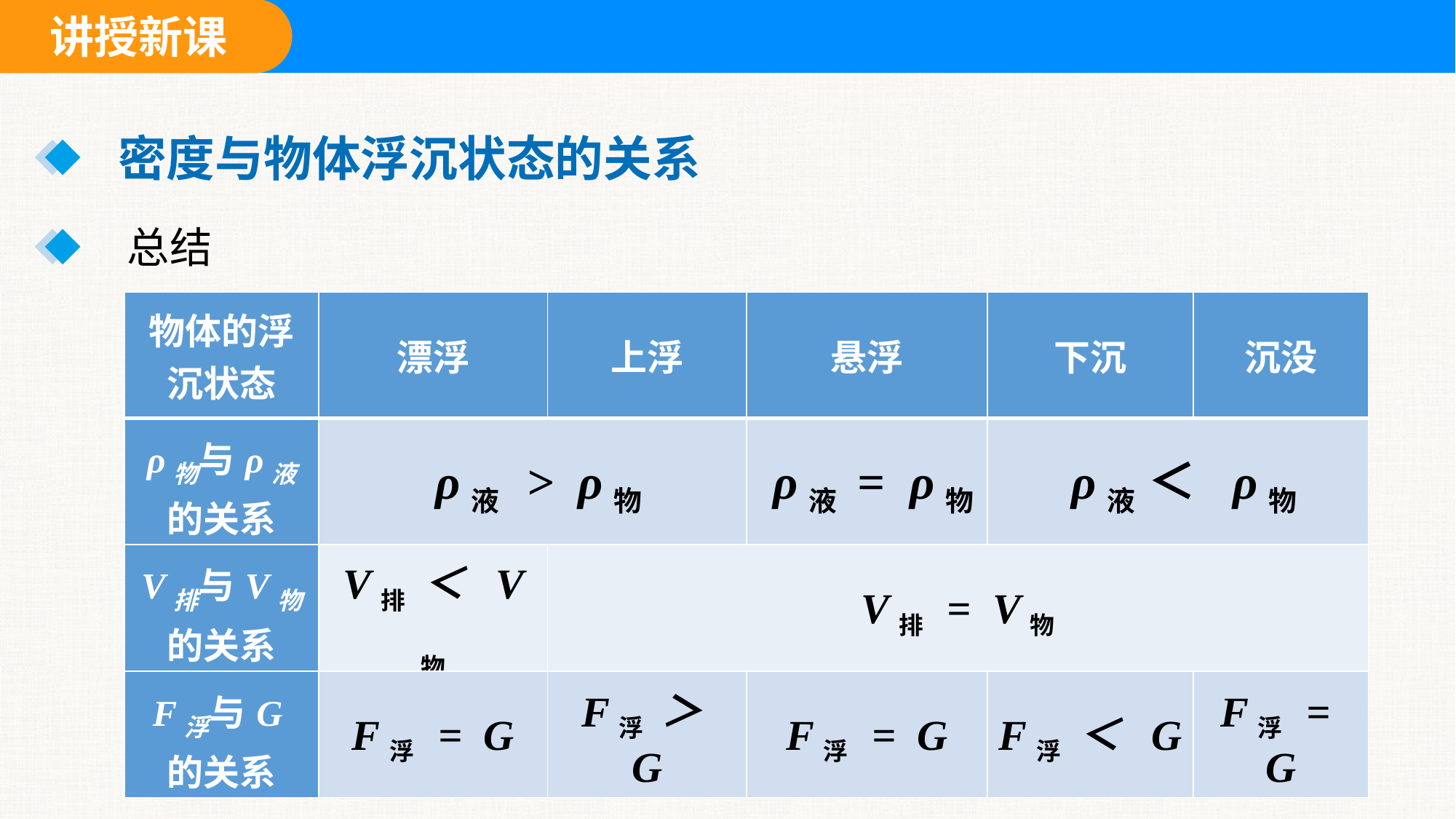

密度与物体浮沉状态的关系

总结

| 物体的浮沉状态 | 漂浮 | 上浮 | 悬浮 | 下沉 | 沉没 |
| --- | --- | --- | --- | --- | --- |
| ρ物与ρ液的关系 | ρ液 > ρ物 |  | ρ液 = ρ物 | ρ液 ＜ ρ物 |  |
| V排与V物的关系 | V排 ＜ V物 | V排 = V物 |  |  |  |
| F浮与G的关系 | F浮 = G | F浮 ＞ G | F浮 = G | F浮 ＜ G | F浮 = G |